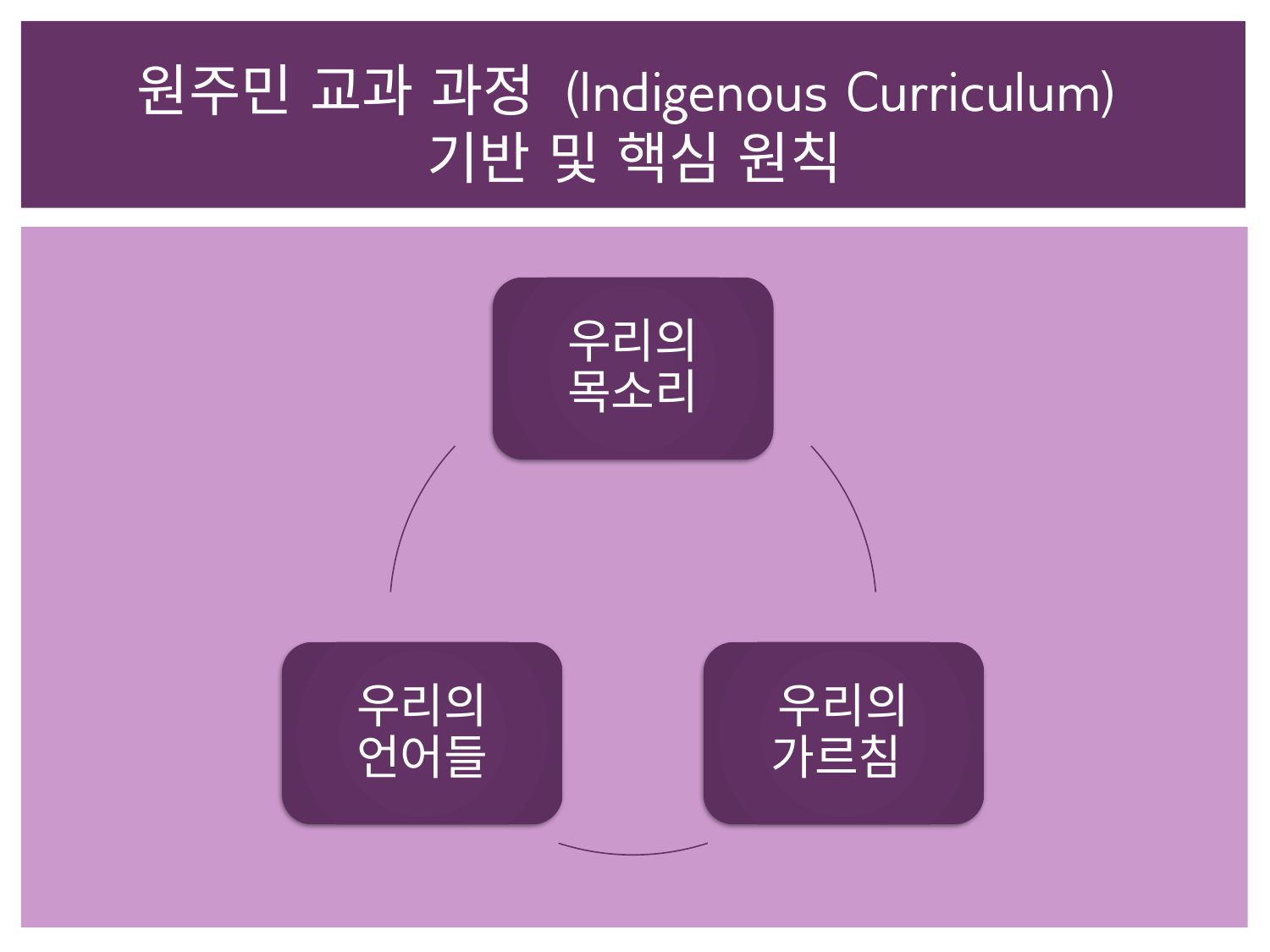

# 원주민 교과 과정 (Indigenous Curriculum) 기반 및 핵심 원칙

우리의 목소리

우리의 언어들
우리의 가르침